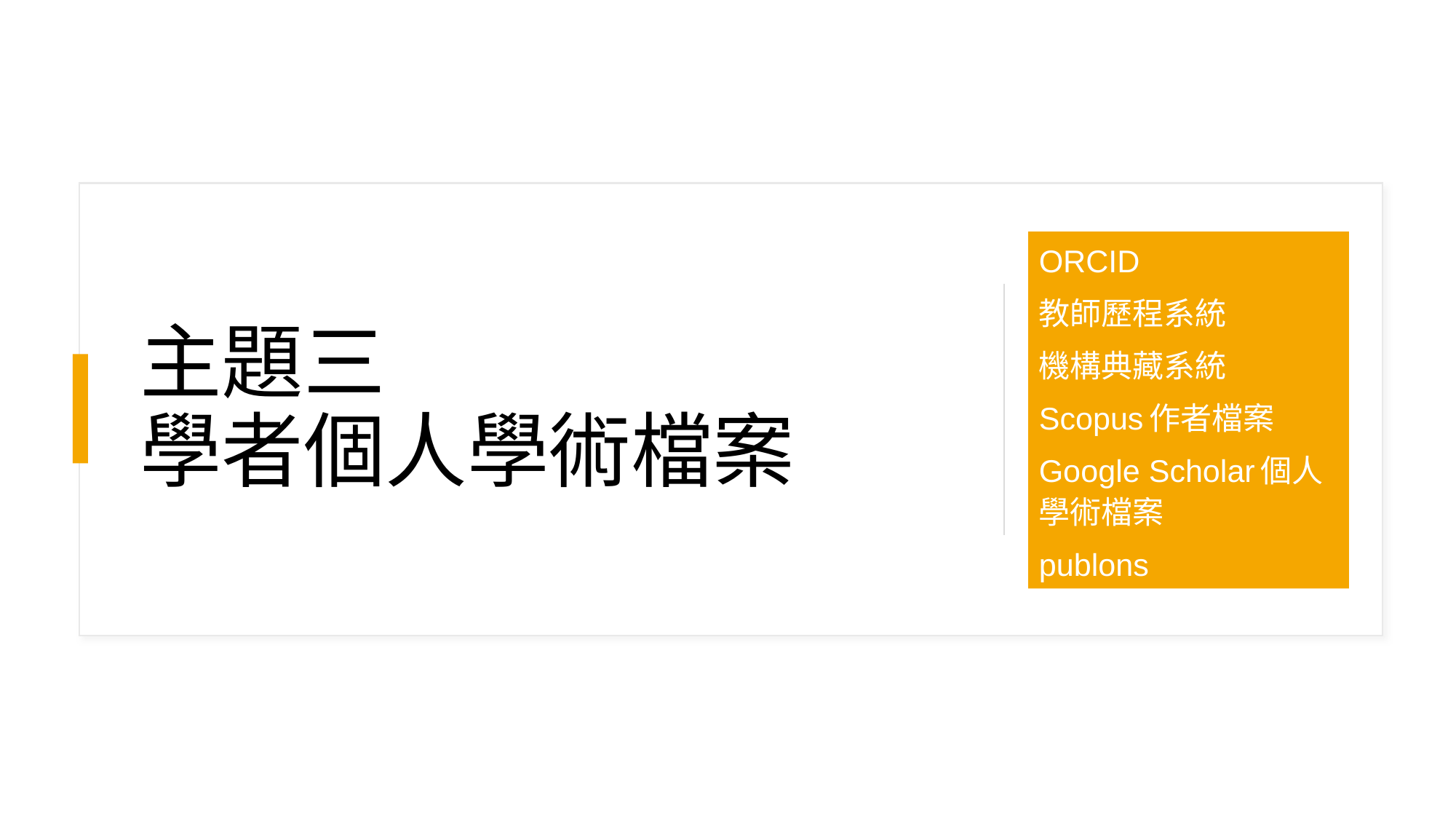

# 主題三 學者個人學術檔案
ORCID
教師歷程系統
機構典藏系統
Scopus作者檔案
Google Scholar個人學術檔案
publons